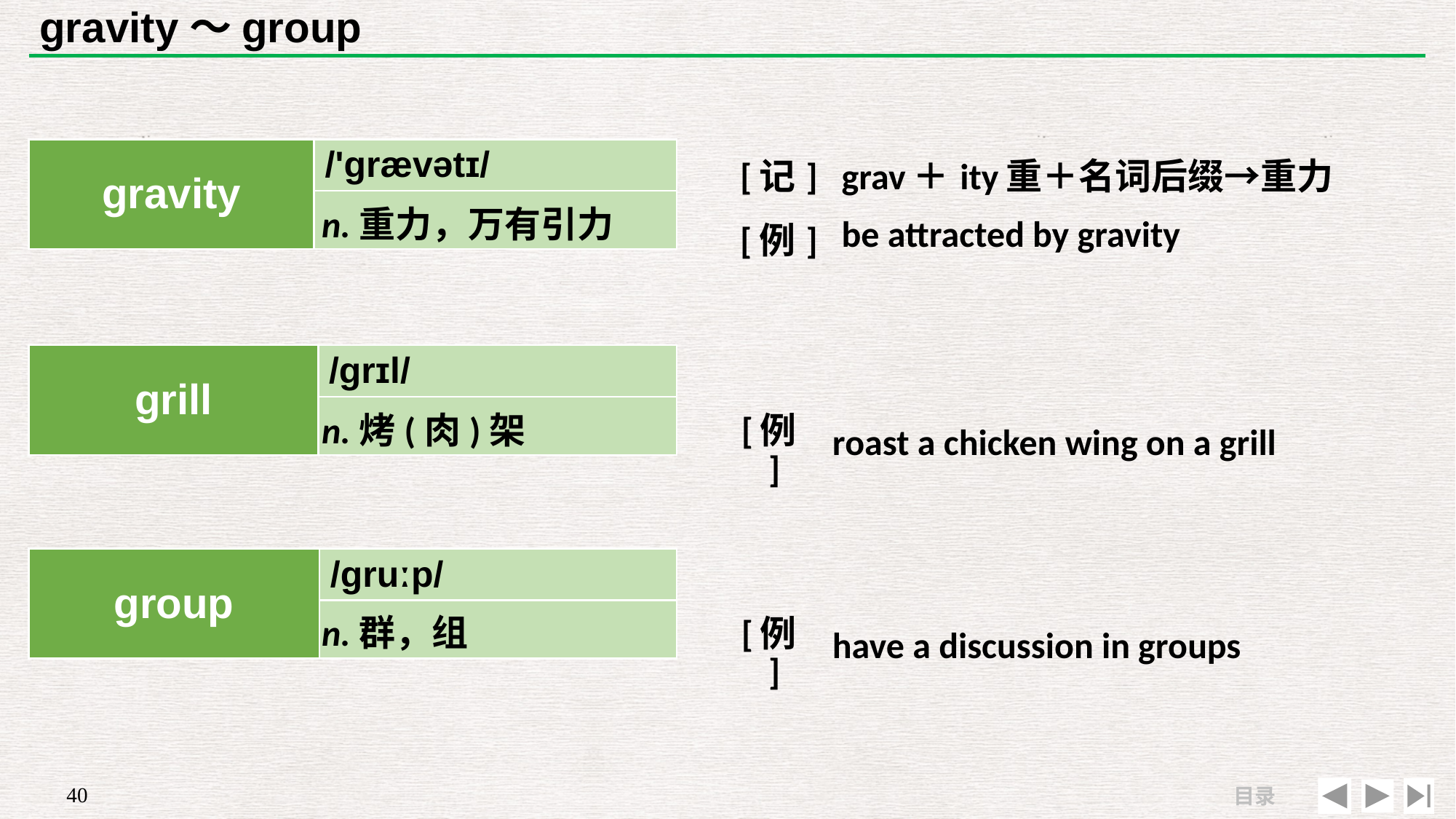

# gravity～group

| gravity | /'ɡrævətɪ/ |
| --- | --- |
|  |  |
| [记] | grav＋ity重＋名词后缀→重力 |
| --- | --- |
| [例] | be attracted by gravity |
n.重力，万有引力
| grill | /ɡrɪl/ |
| --- | --- |
|  |  |
|  |  |
| --- | --- |
| [例] | roast a chicken wing on a grill |
n.烤(肉)架
| group | /ɡruːp/ |
| --- | --- |
|  |  |
|  |  |
| --- | --- |
| [例] | have a discussion in groups |
n.群，组